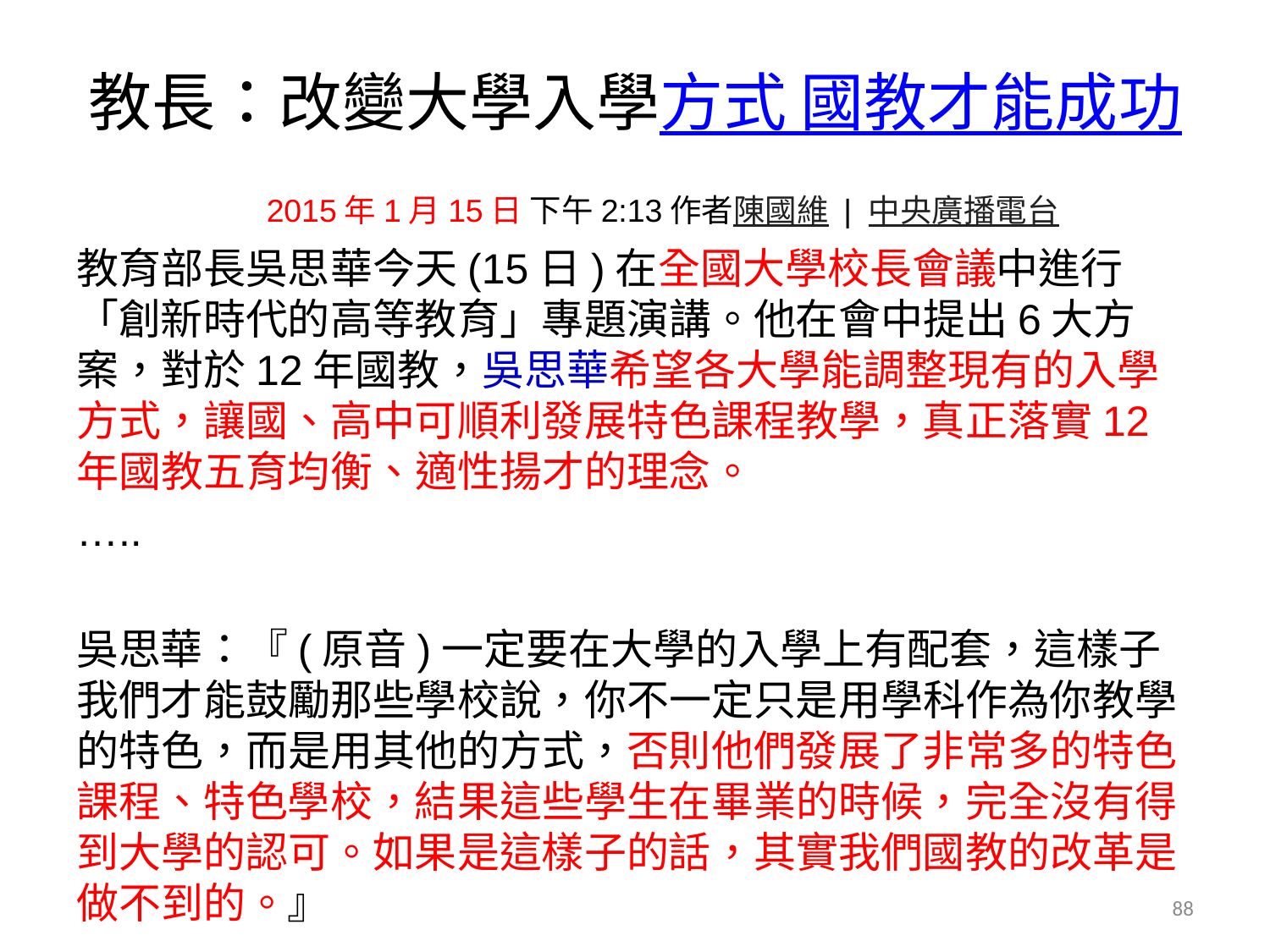

教長：改變大學入學方式 國教才能成功
    2015年1月15日 下午2:13作者陳國維 | 中央廣播電台
教育部長吳思華今天(15日)在全國大學校長會議中進行「創新時代的高等教育」專題演講。他在會中提出6大方案，對於12年國教，吳思華希望各大學能調整現有的入學方式，讓國、高中可順利發展特色課程教學，真正落實12年國教五育均衡、適性揚才的理念。
…..

吳思華：『(原音)一定要在大學的入學上有配套，這樣子我們才能鼓勵那些學校說，你不一定只是用學科作為你教學的特色，而是用其他的方式，否則他們發展了非常多的特色課程、特色學校，結果這些學生在畢業的時候，完全沒有得到大學的認可。如果是這樣子的話，其實我們國教的改革是做不到的。』
88